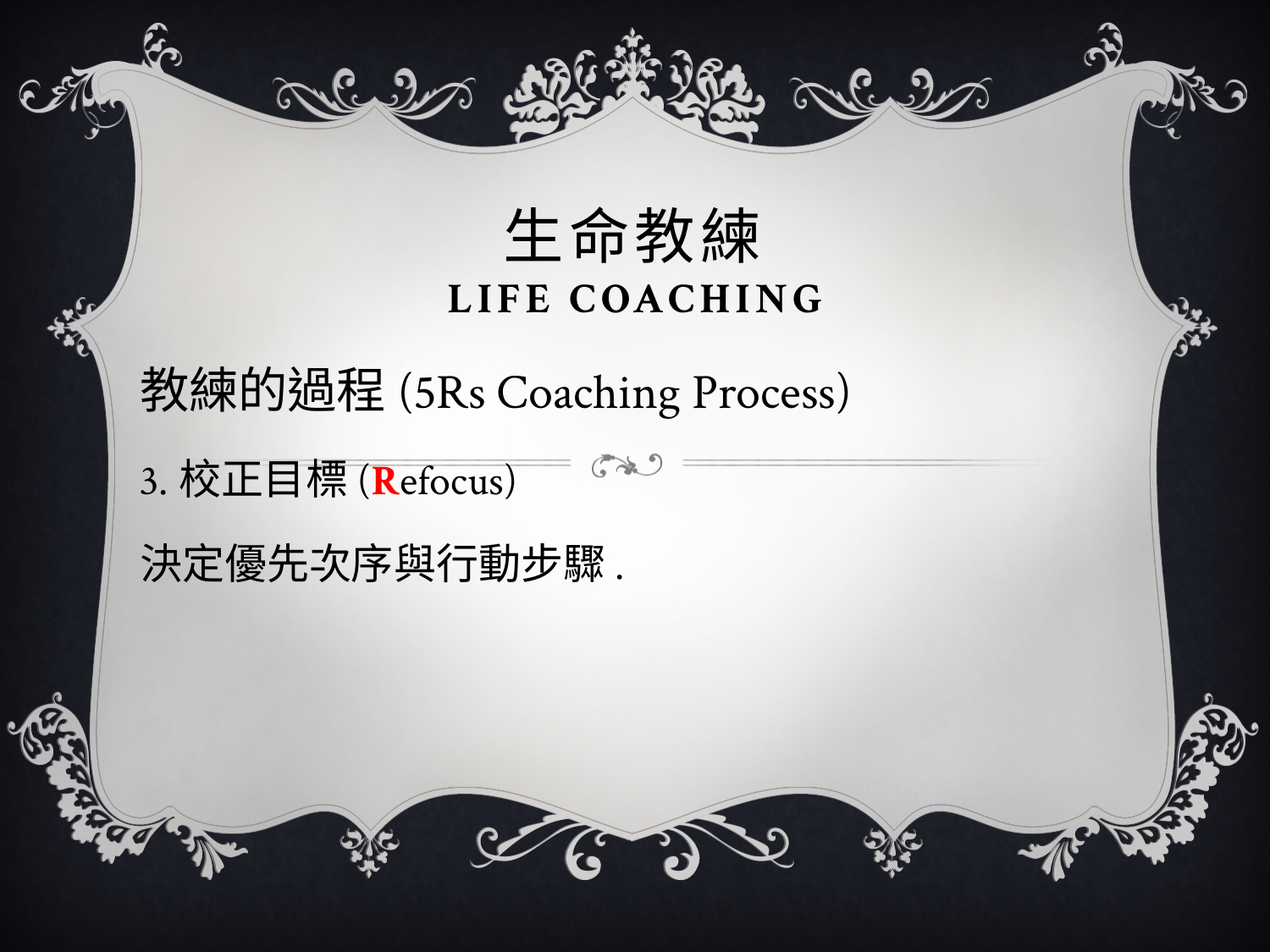

# 生命教練 Life coaching

教練的過程(5Rs Coaching Process)
3.校正目標(Refocus)
決定優先次序與行動步驟.